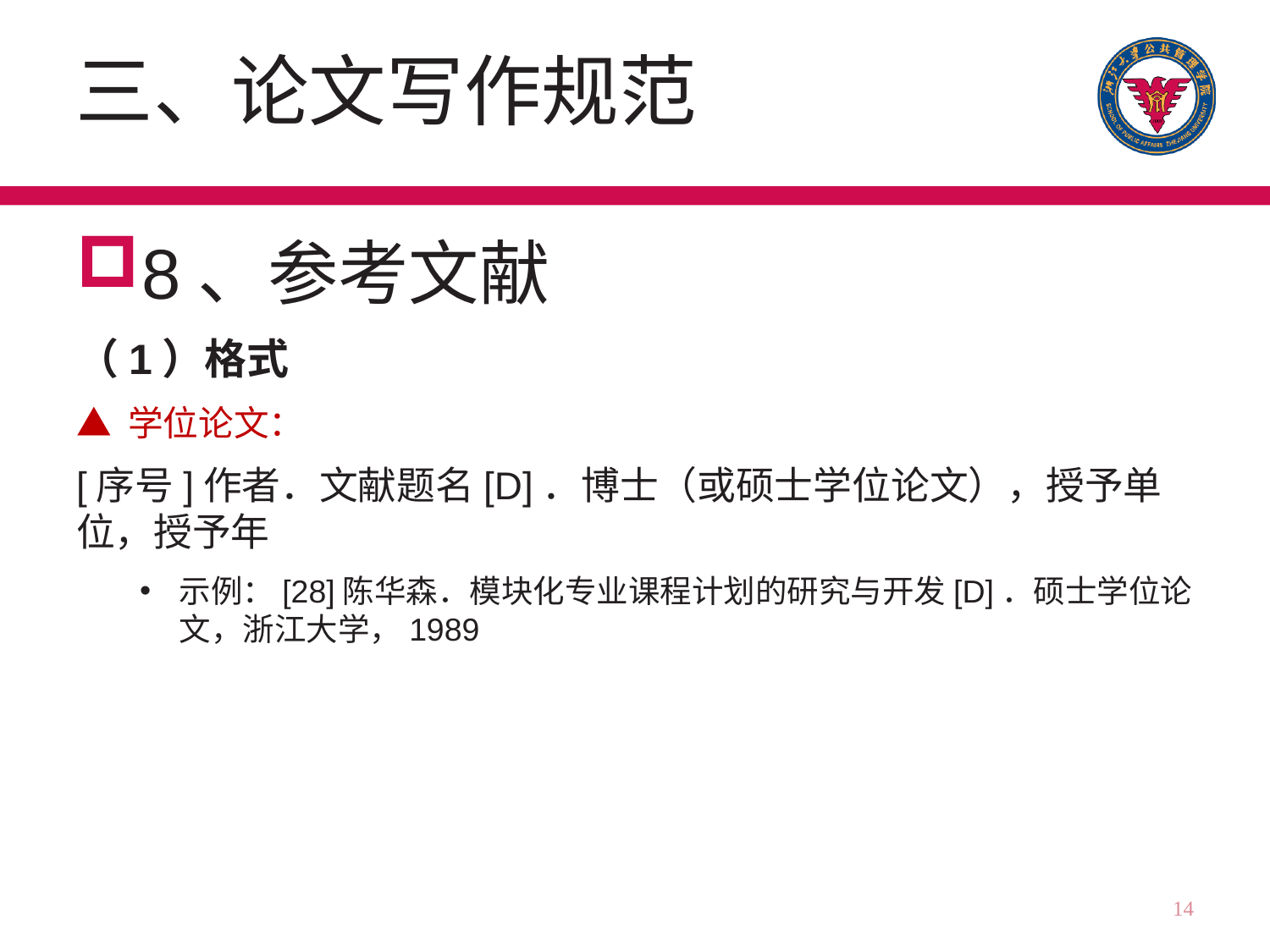

# 三、论文写作规范
8、参考文献
（1）格式
▲ 学位论文：
[序号]作者．文献题名[D]．博士（或硕士学位论文），授予单位，授予年
示例：[28]陈华森．模块化专业课程计划的研究与开发[D]．硕士学位论文，浙江大学，1989

14